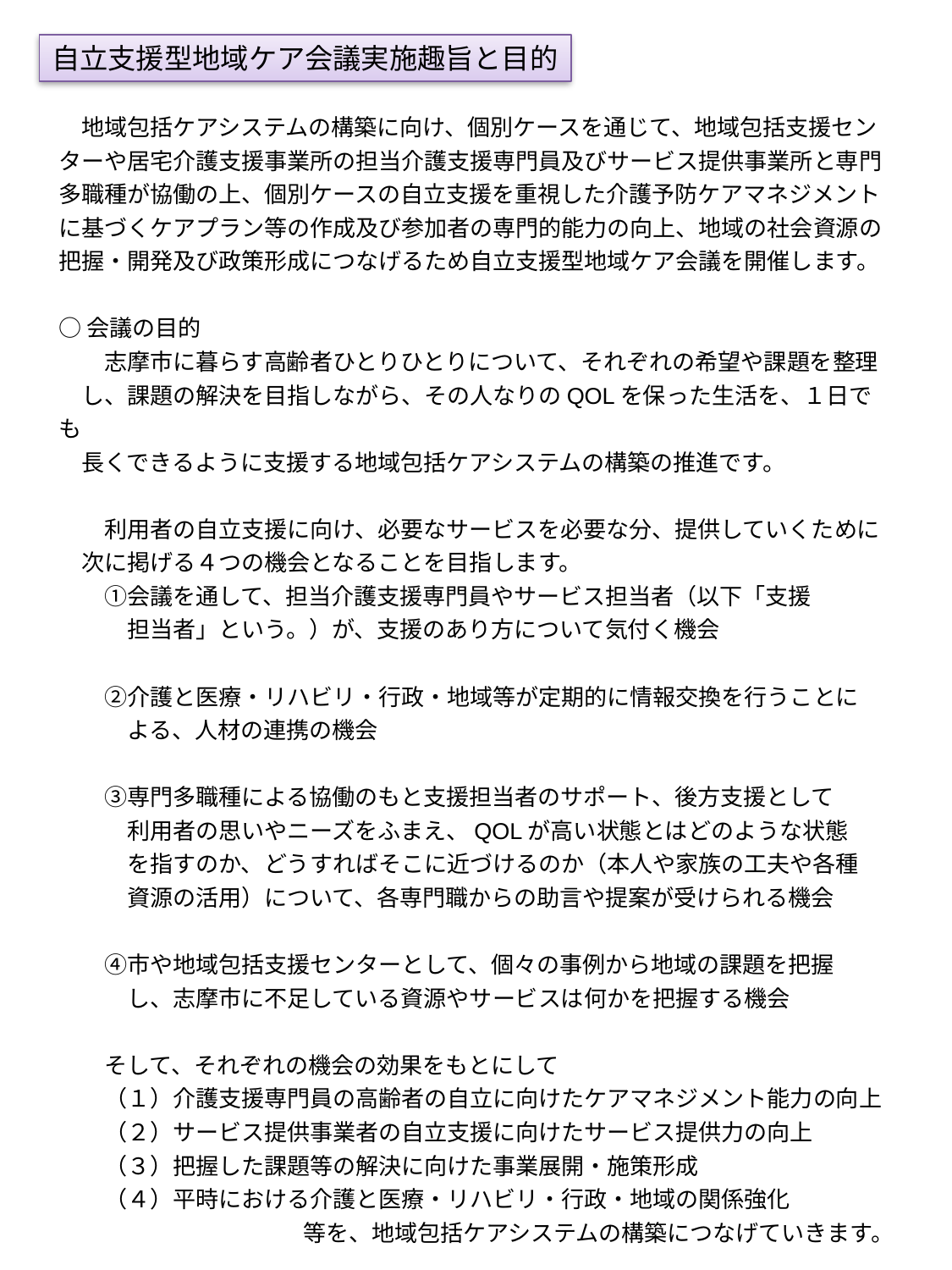

自立支援型地域ケア会議実施趣旨と目的
　地域包括ケアシステムの構築に向け、個別ケースを通じて、地域包括支援センターや居宅介護支援事業所の担当介護支援専門員及びサービス提供事業所と専門多職種が協働の上、個別ケースの自立支援を重視した介護予防ケアマネジメントに基づくケアプラン等の作成及び参加者の専門的能力の向上、地域の社会資源の把握・開発及び政策形成につなげるため自立支援型地域ケア会議を開催します。

○会議の目的
　　志摩市に暮らす高齢者ひとりひとりについて、それぞれの希望や課題を整理
　し、課題の解決を目指しながら、その人なりのQOLを保った生活を、１日でも
　長くできるように支援する地域包括ケアシステムの構築の推進です。

　　利用者の自立支援に向け、必要なサービスを必要な分、提供していくために
　次に掲げる４つの機会となることを目指します。
　　①会議を通して、担当介護支援専門員やサービス担当者（以下「支援
　　　担当者」という。）が、支援のあり方について気付く機会

　　②介護と医療・リハビリ・行政・地域等が定期的に情報交換を行うことに
　　　よる、人材の連携の機会

　　③専門多職種による協働のもと支援担当者のサポート、後方支援として
　　　利用者の思いやニーズをふまえ、QOLが高い状態とはどのような状態
　　　を指すのか、どうすればそこに近づけるのか（本人や家族の工夫や各種
　　　資源の活用）について、各専門職からの助言や提案が受けられる機会

　　④市や地域包括支援センターとして、個々の事例から地域の課題を把握
　　　し、志摩市に不足している資源やサービスは何かを把握する機会

　　そして、それぞれの機会の効果をもとにして
　　（１）介護支援専門員の高齢者の自立に向けたケアマネジメント能力の向上
　　（２）サービス提供事業者の自立支援に向けたサービス提供力の向上
　　（３）把握した課題等の解決に向けた事業展開・施策形成
　　（４）平時における介護と医療・リハビリ・行政・地域の関係強化
等を、地域包括ケアシステムの構築につなげていきます。